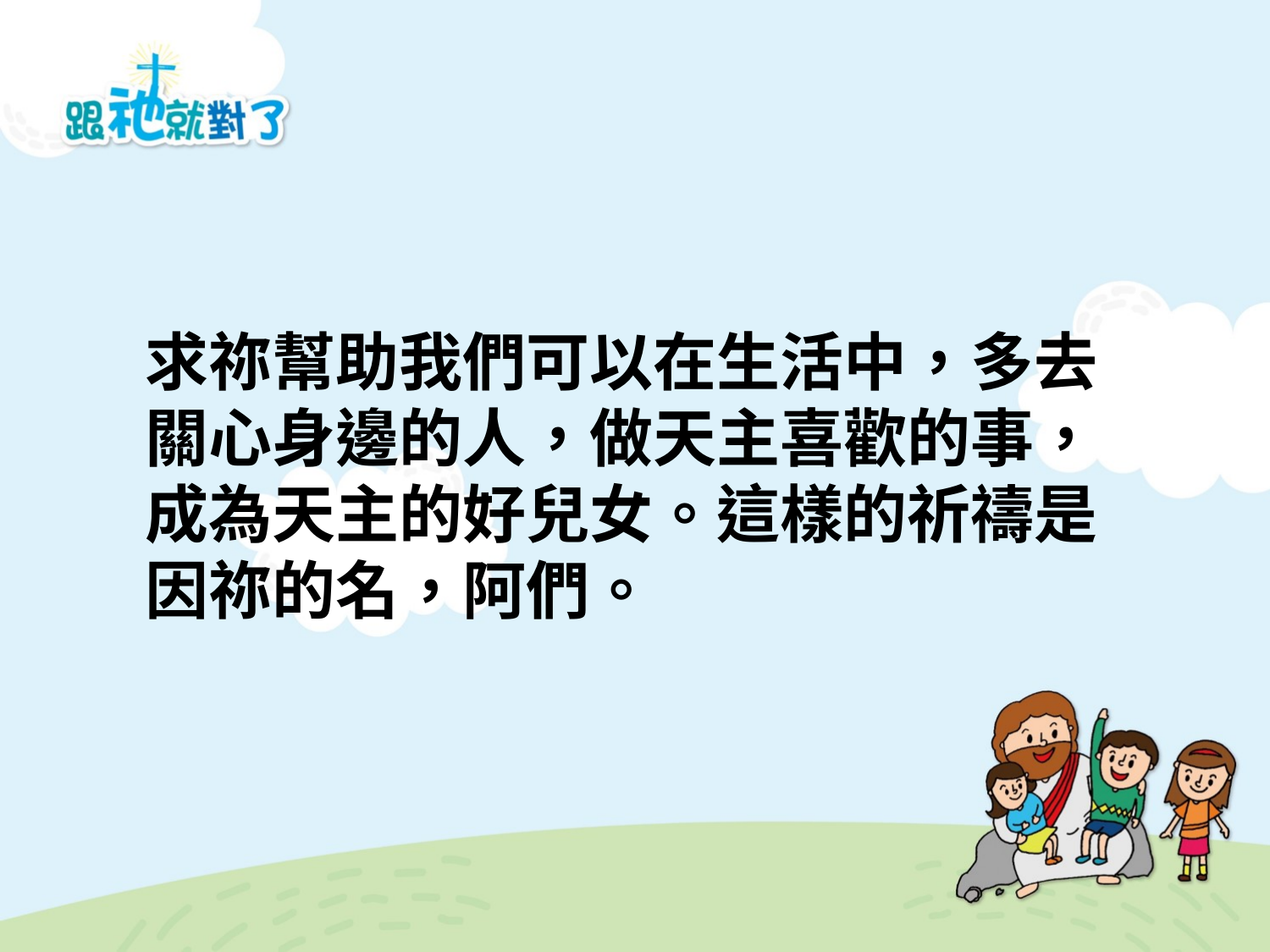

求祢幫助我們可以在生活中，多去關心身邊的人，做天主喜歡的事，成為天主的好兒女。這樣的祈禱是因祢的名，阿們。